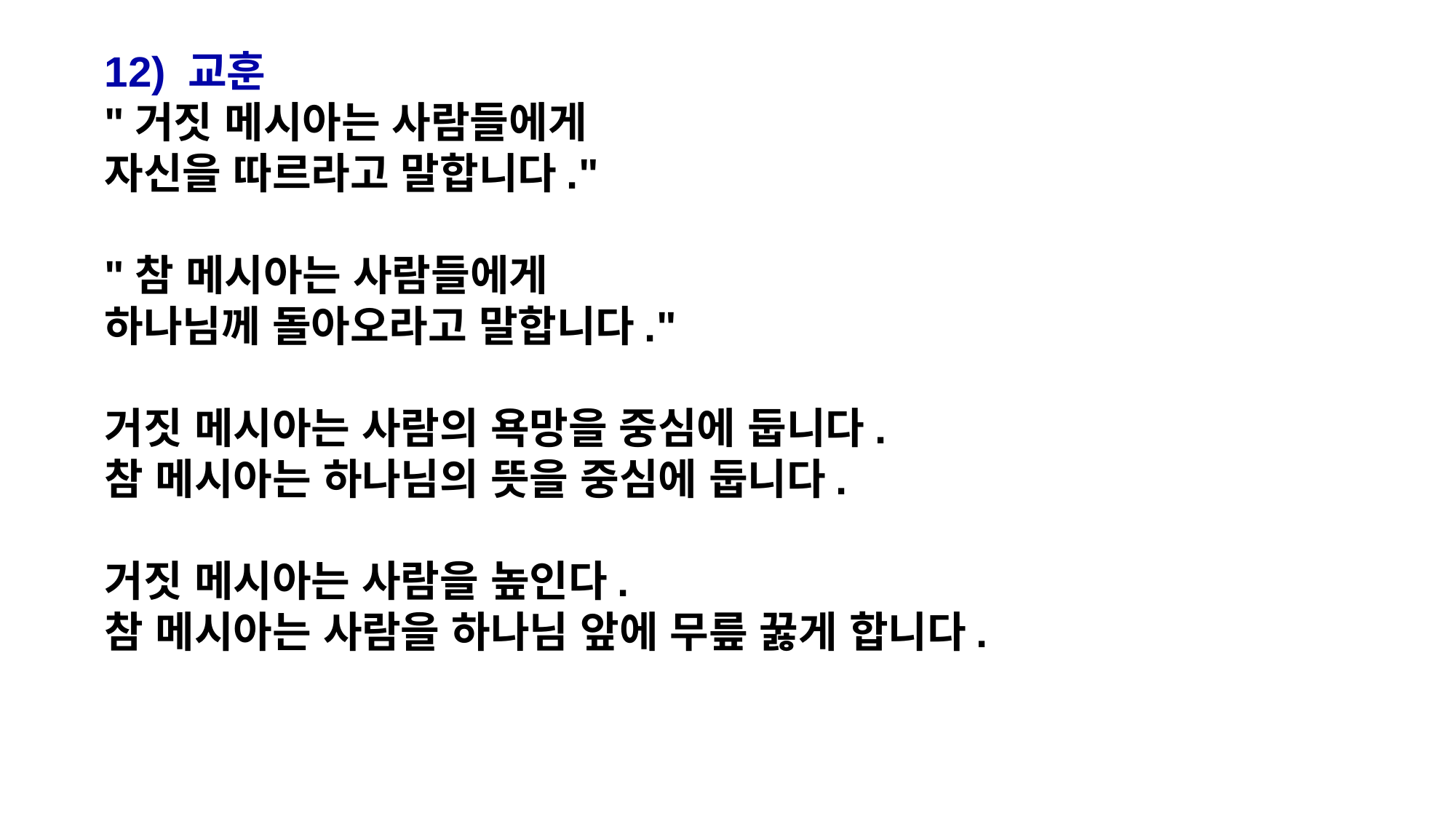

12) 교훈
"거짓 메시아는 사람들에게
자신을 따르라고 말합니다."

"참 메시아는 사람들에게
하나님께 돌아오라고 말합니다."

거짓 메시아는 사람의 욕망을 중심에 둡니다.
참 메시아는 하나님의 뜻을 중심에 둡니다.

거짓 메시아는 사람을 높인다.
참 메시아는 사람을 하나님 앞에 무릎 꿇게 합니다.